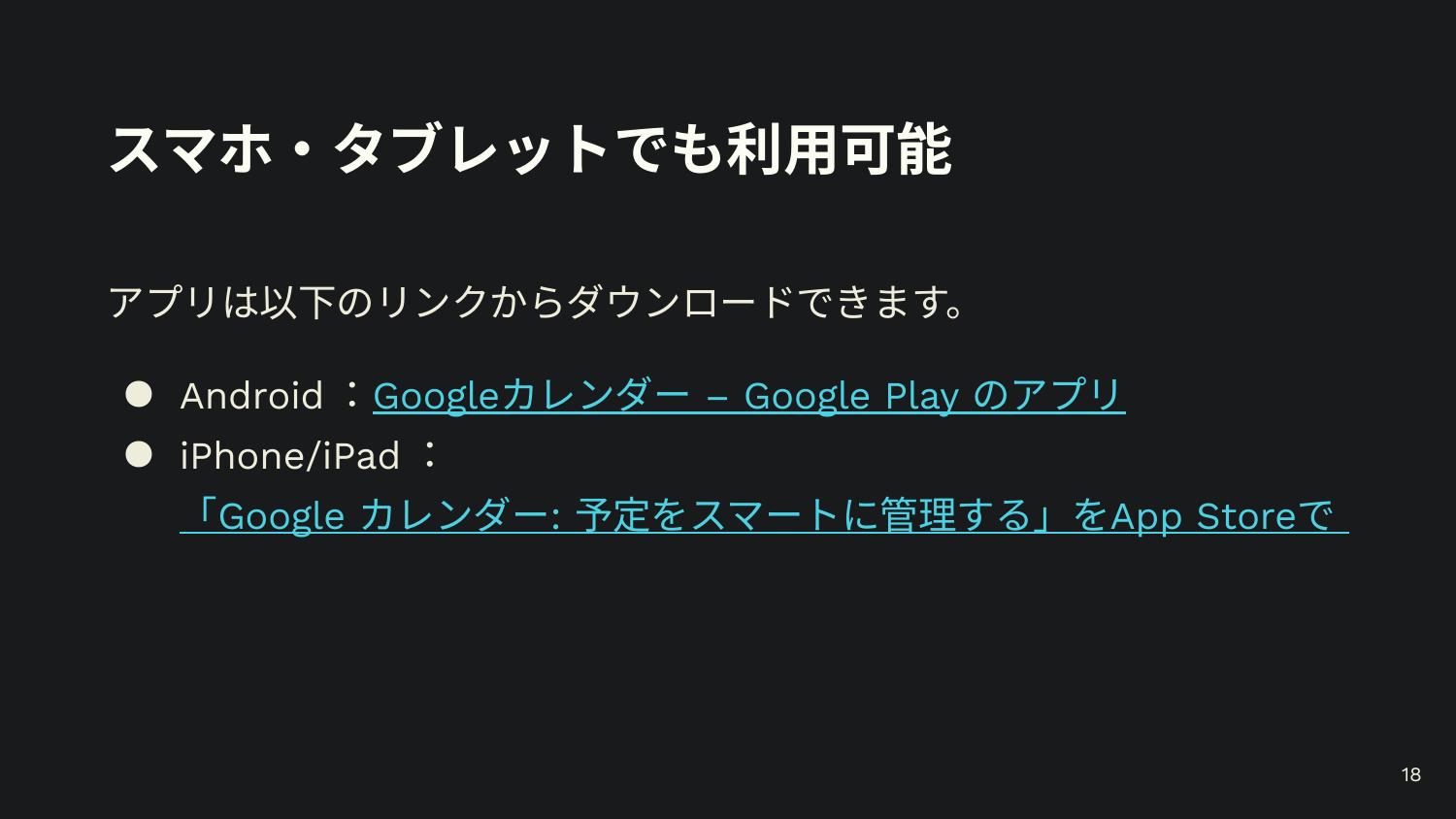

# スマホ・タブレットでも利用可能
アプリは以下のリンクからダウンロードできます。
Android：Googleカレンダー – Google Play のアプリ
iPhone/iPad：「Google カレンダー: 予定をスマートに管理する」をApp Storeで

18